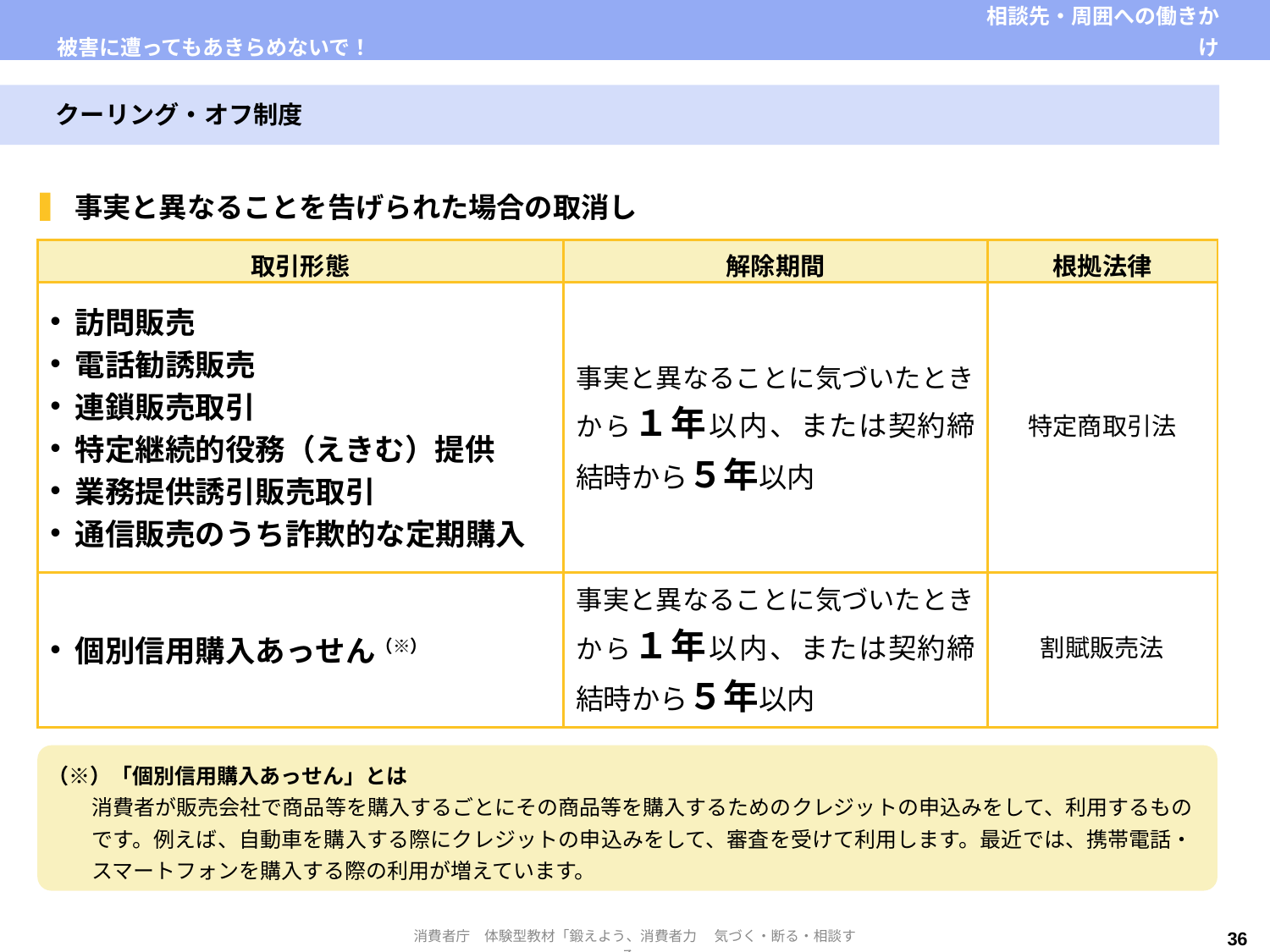

| 被害に遭ってもあきらめないで！ | 相談先・周囲への働きかけ |
| --- | --- |

クーリング・オフ制度
▍事実と異なることを告げられた場合の取消し
| 取引形態 | 解除期間 | 根拠法律 |
| --- | --- | --- |
| 訪問販売 電話勧誘販売 連鎖販売取引 特定継続的役務（えきむ）提供 業務提供誘引販売取引 通信販売のうち詐欺的な定期購入 | 事実と異なることに気づいたときから１年以内、または契約締結時から５年以内 | 特定商取引法 |
| 個別信用購入あっせん（※） | 事実と異なることに気づいたときから１年以内、または契約締結時から５年以内 | 割賦販売法 |

（※）「個別信用購入あっせん」とは
消費者が販売会社で商品等を購入するごとにその商品等を購入するためのクレジットの申込みをして、利用するものです。例えば、自動車を購入する際にクレジットの申込みをして、審査を受けて利用します。最近では、携帯電話・スマートフォンを購入する際の利用が増えています。